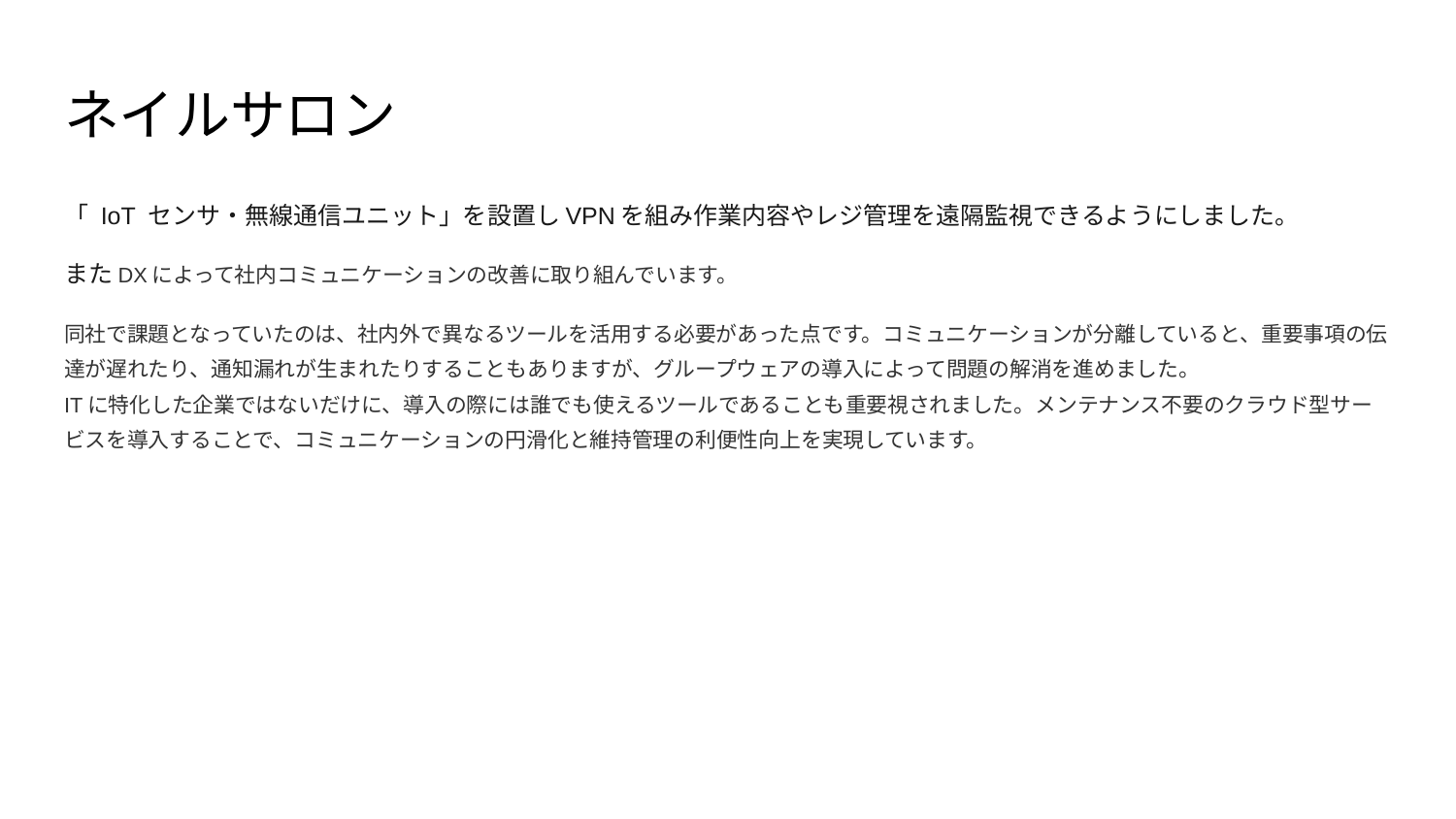

# ネイルサロン
「 IoT センサ・無線通信ユニット」を設置しVPNを組み作業内容やレジ管理を遠隔監視できるようにしました。
またDXによって社内コミュニケーションの改善に取り組んでいます。
同社で課題となっていたのは、社内外で異なるツールを活用する必要があった点です。コミュニケーションが分離していると、重要事項の伝達が遅れたり、通知漏れが生まれたりすることもありますが、グループウェアの導入によって問題の解消を進めました。
ITに特化した企業ではないだけに、導入の際には誰でも使えるツールであることも重要視されました。メンテナンス不要のクラウド型サービスを導入することで、コミュニケーションの円滑化と維持管理の利便性向上を実現しています。